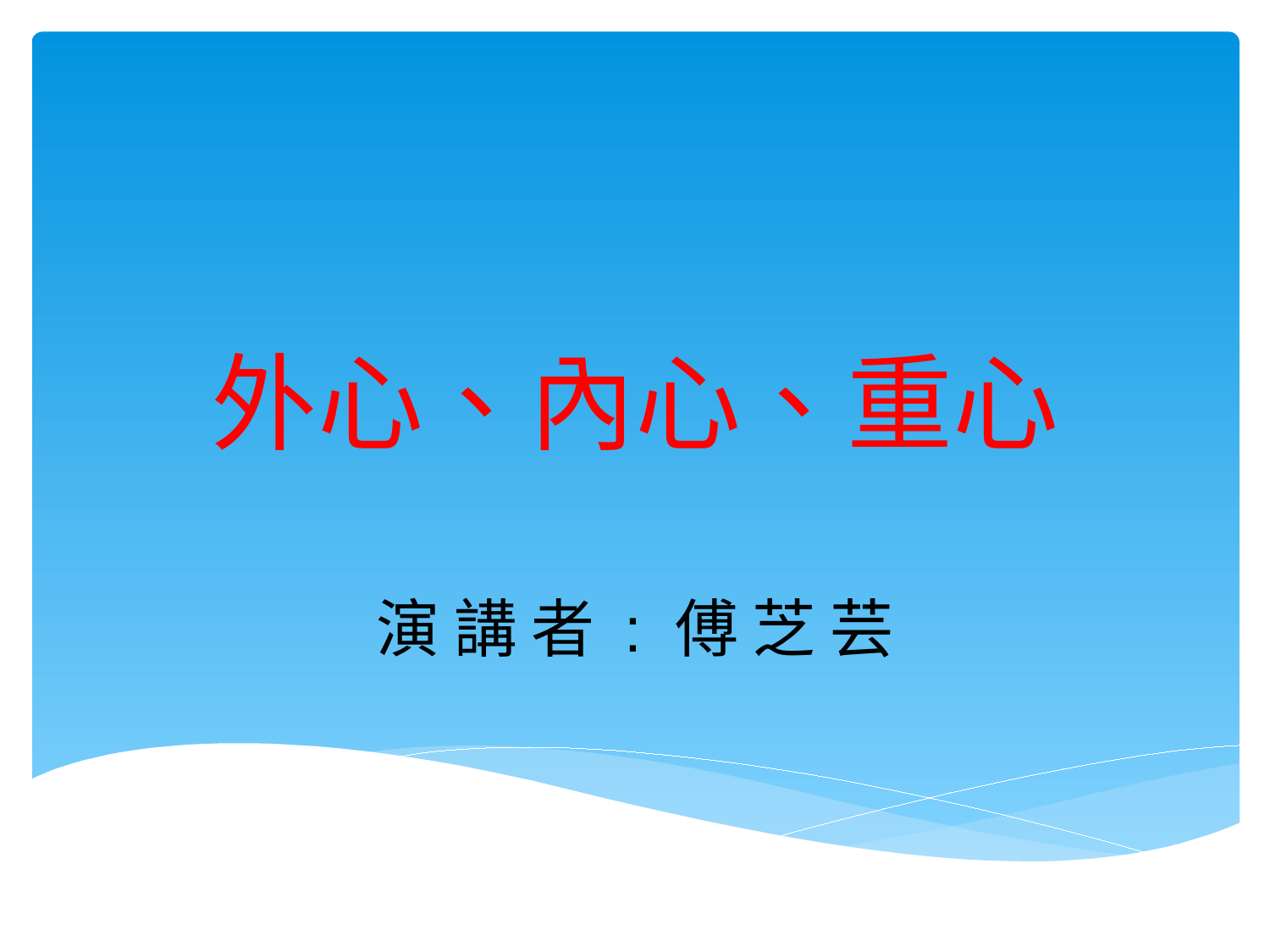

# 外心、內心、重心

演 講 者 : 傅 芝 芸